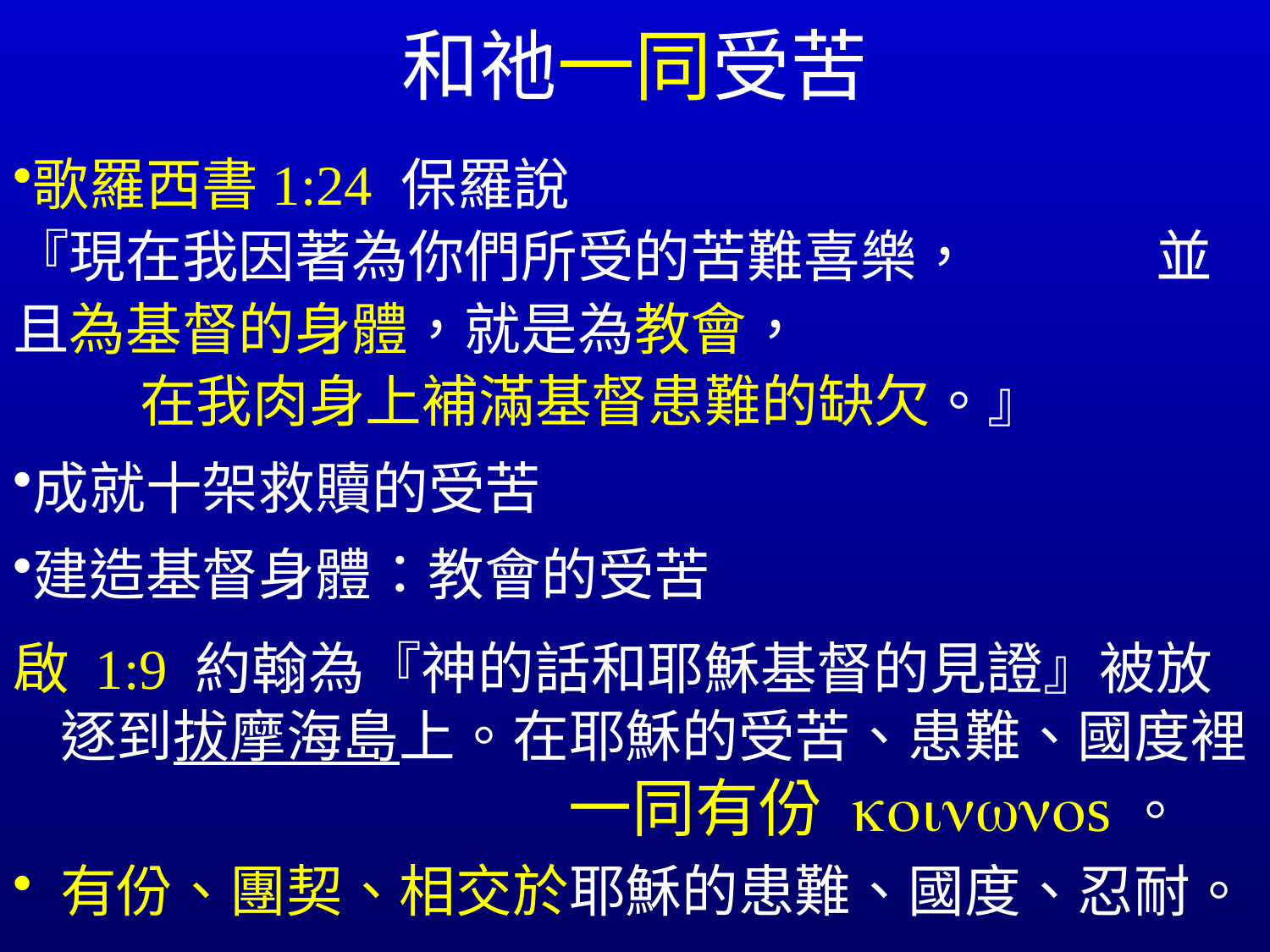

# 和祂一同受苦
歌羅西書1:24 保羅說					『現在我因著為你們所受的苦難喜樂，		並且為基督的身體，就是為教會，				在我肉身上補滿基督患難的缺欠。』
成就十架救贖的受苦
建造基督身體：教會的受苦
啟 1:9 約翰為『神的話和耶穌基督的見證』被放逐到拔摩海島上。在耶穌的受苦、患難、國度裡				一同有份 κοινωνοs。
有份、團契、相交於耶穌的患難、國度、忍耐。